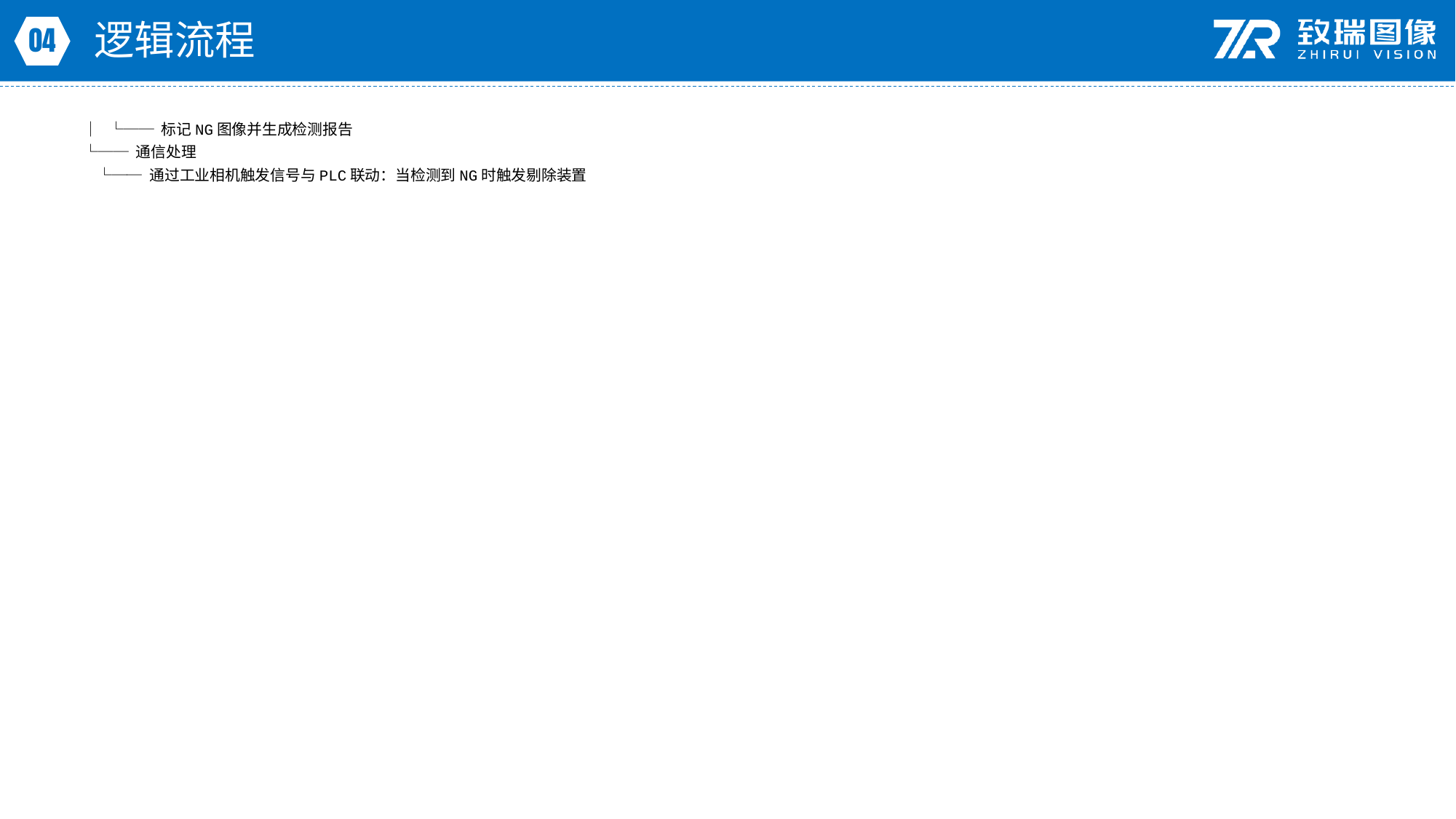

逻辑流程
04

│   └── 标记NG图像并生成检测报告
└── 通信处理
    └── 通过工业相机触发信号与PLC联动：当检测到NG时触发剔除装置